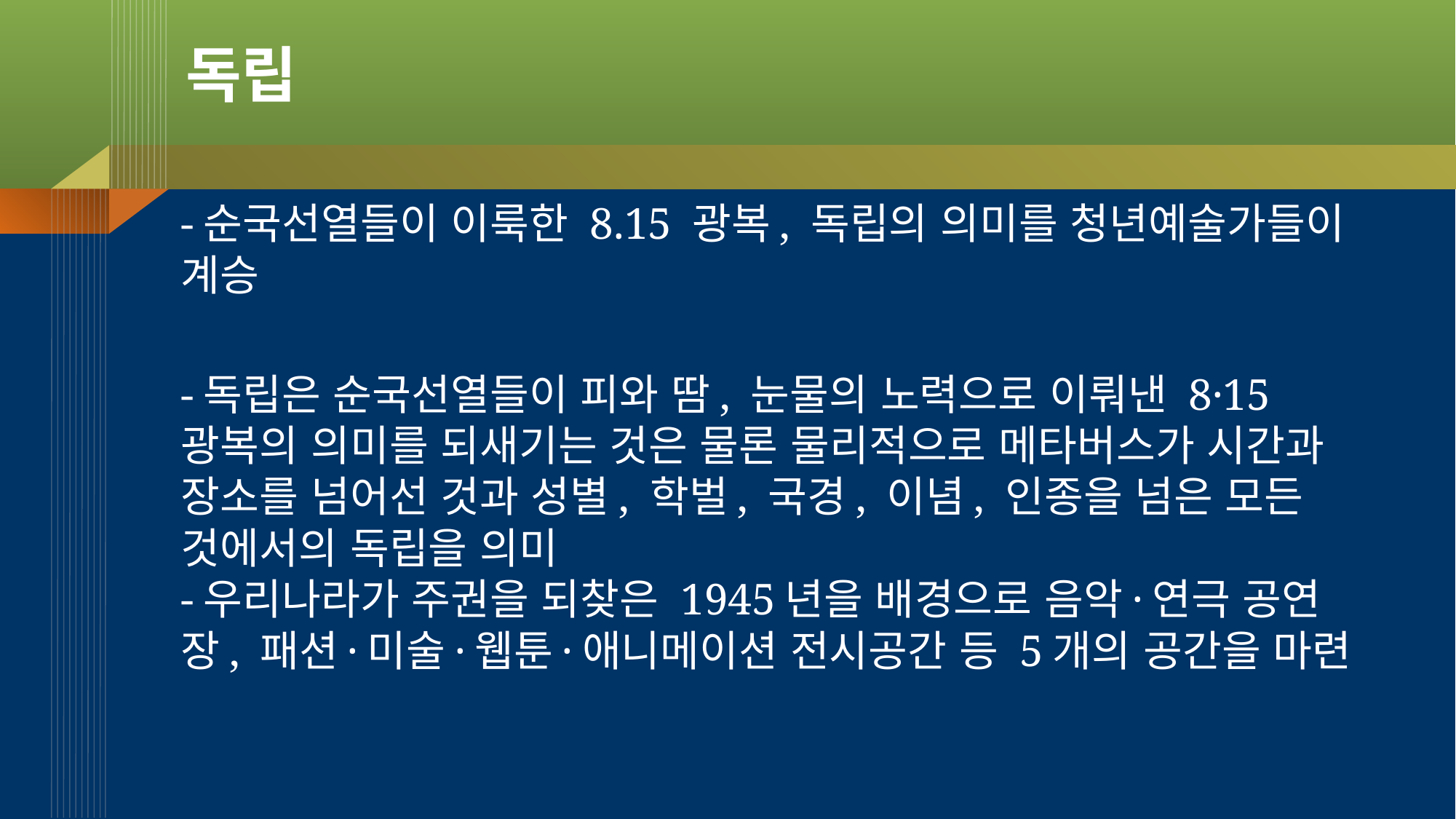

# 독립
-순국선열들이 이룩한 8.15 광복, 독립의 의미를 청년예술가들이 계승

-독립은 순국선열들이 피와 땀, 눈물의 노력으로 이뤄낸 8·15 광복의 의미를 되새기는 것은 물론 물리적으로 메타버스가 시간과 장소를 넘어선 것과 성별, 학벌, 국경, 이념, 인종을 넘은 모든 것에서의 독립을 의미
-우리나라가 주권을 되찾은 1945년을 배경으로 음악·연극 공연장, 패션·미술·웹툰·애니메이션 전시공간 등 5개의 공간을 마련